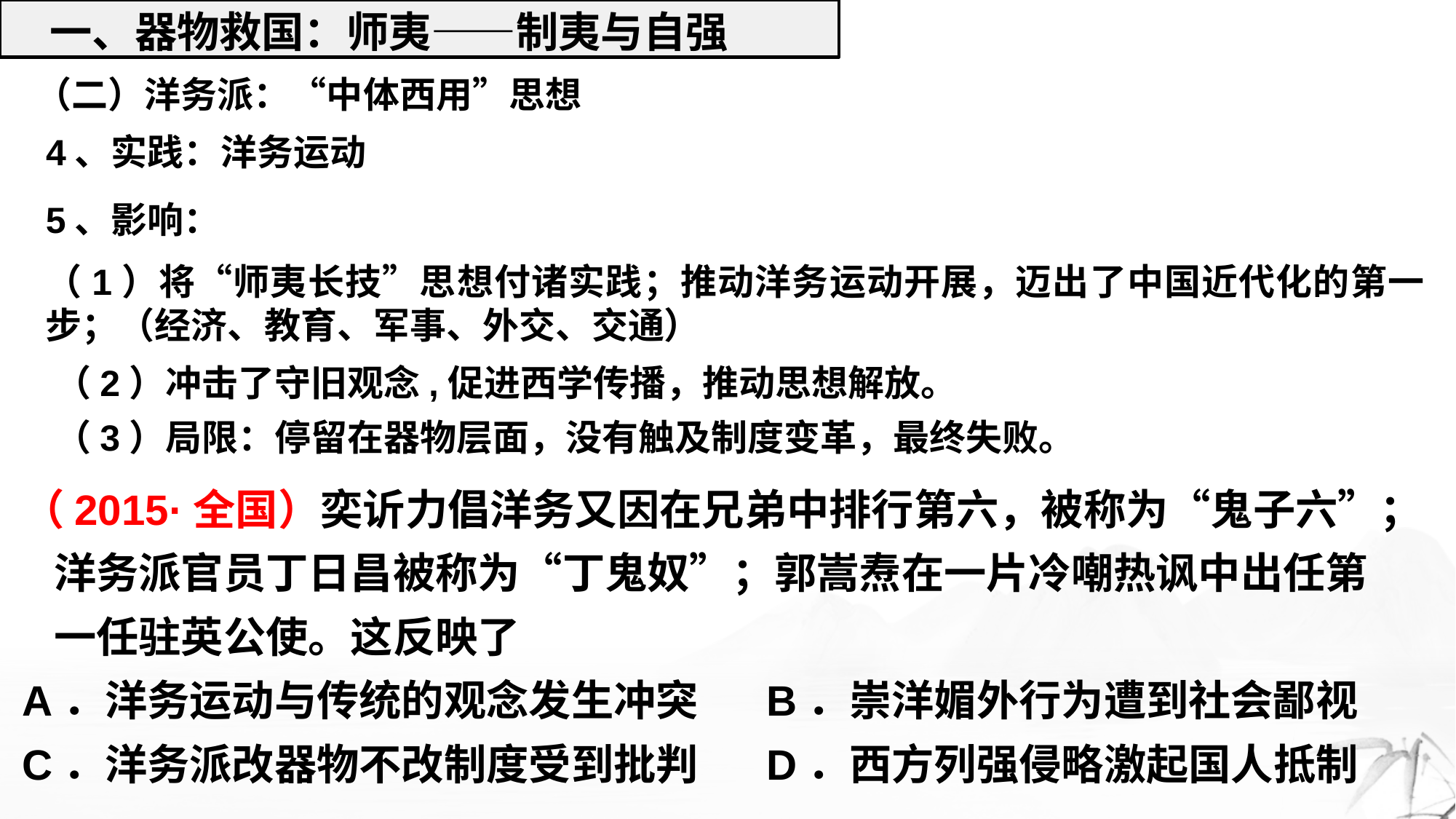

一、器物救国：师夷——制夷与自强

（二）洋务派：“中体西用”思想
4、实践：洋务运动
5、影响：
（1）将“师夷长技”思想付诸实践；推动洋务运动开展，迈出了中国近代化的第一步；（经济、教育、军事、外交、交通）
（2）冲击了守旧观念,促进西学传播，推动思想解放。
（3）局限：停留在器物层面，没有触及制度变革，最终失败。
（2015·全国）奕䜣力倡洋务又因在兄弟中排行第六，被称为“鬼子六”；洋务派官员丁日昌被称为“丁鬼奴”；郭嵩焘在一片冷嘲热讽中出任第一任驻英公使。这反映了
A．洋务运动与传统的观念发生冲突      B．崇洋媚外行为遭到社会鄙视
C．洋务派改器物不改制度受到批判      D．西方列强侵略激起国人抵制